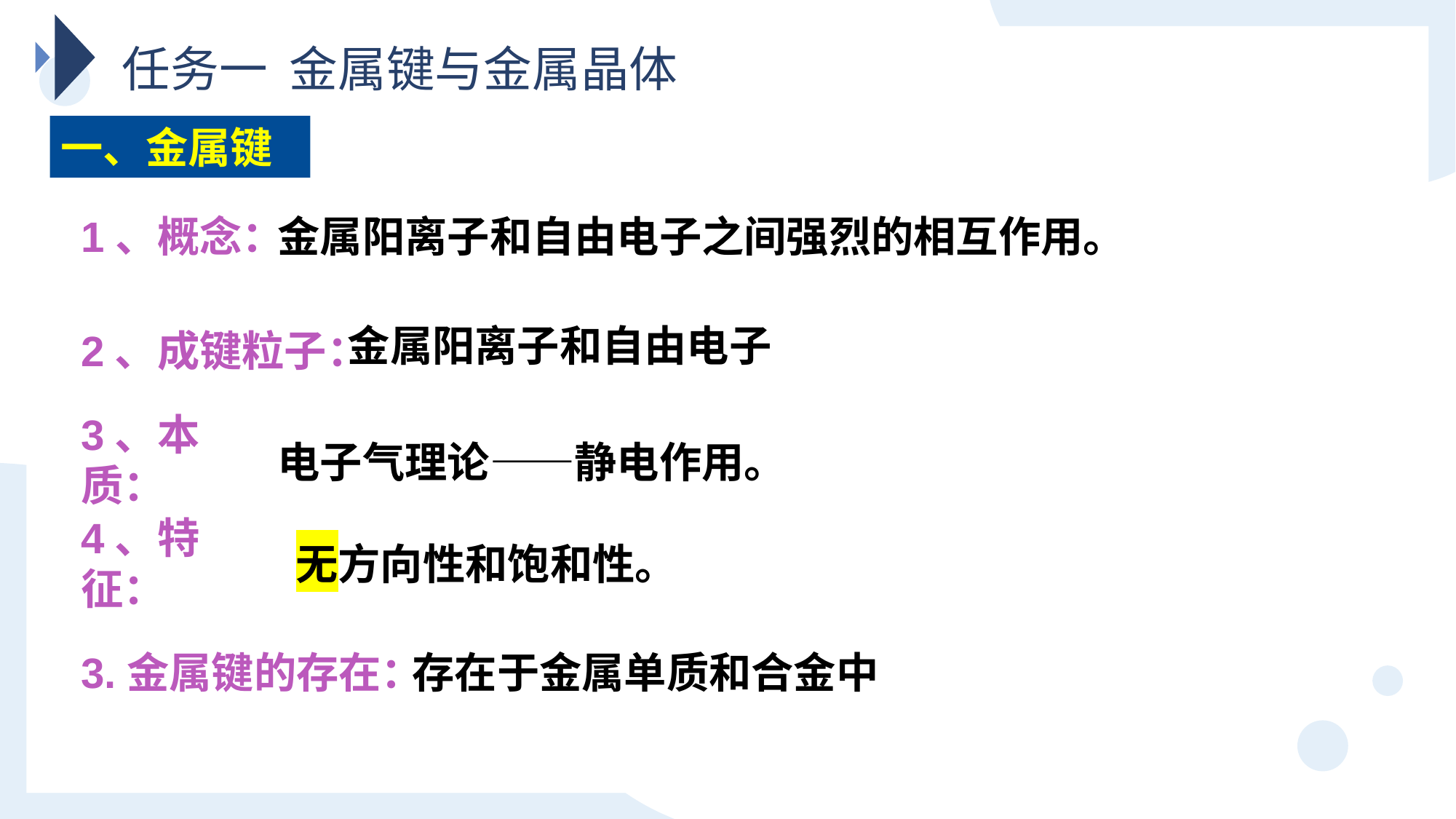

任务一  金属键与金属晶体

一、金属键
1、概念：
金属阳离子和自由电子之间强烈的相互作用。
金属阳离子和自由电子
2、成键粒子：
3、本质：
电子气理论——静电作用。
4、特征：
无方向性和饱和性。
3.金属键的存在：
存在于金属单质和合金中